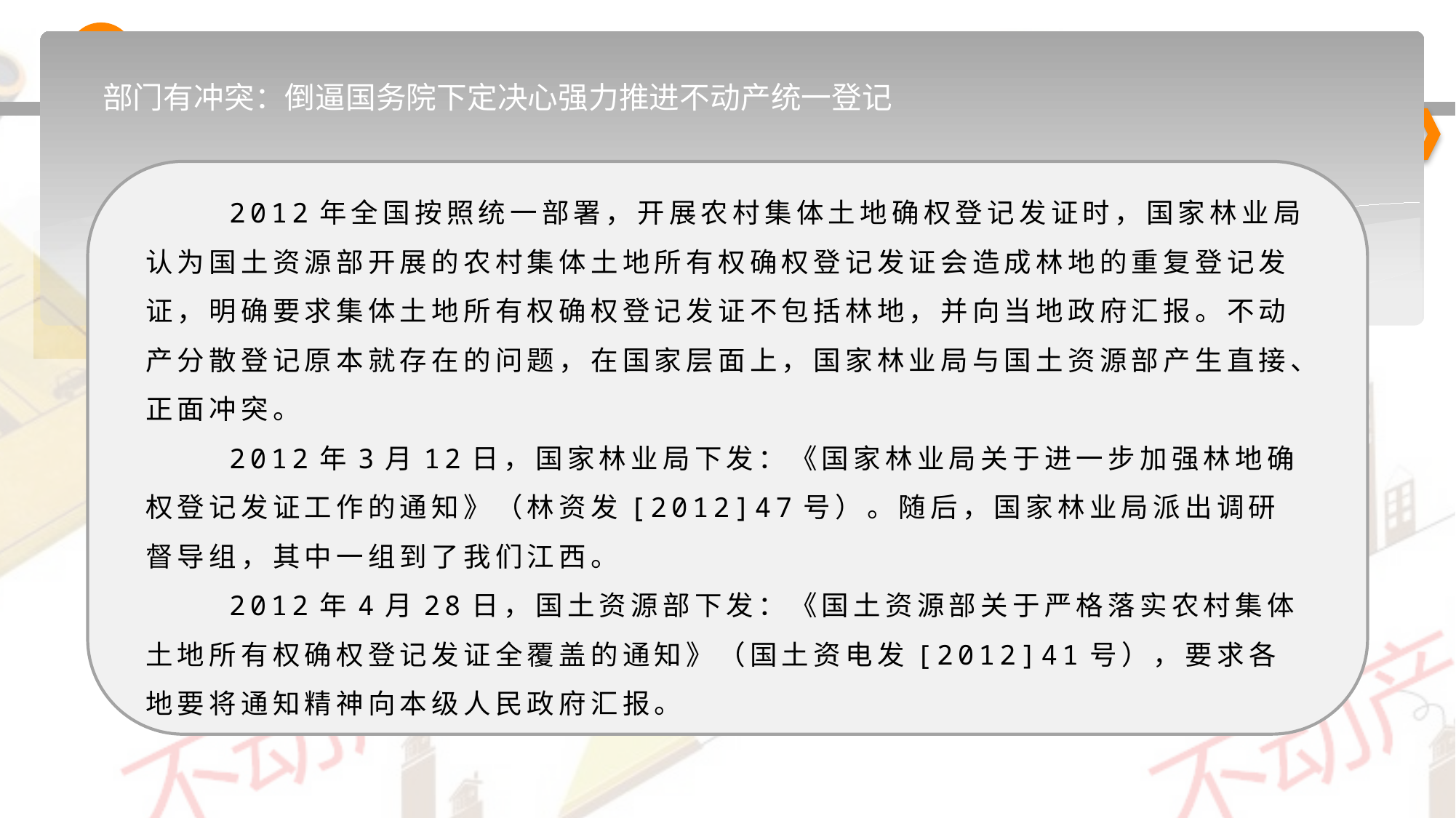

部门有冲突：倒逼国务院下定决心强力推进不动产统一登记

    2012年全国按照统一部署，开展农村集体土地确权登记发证时，国家林业局认为国土资源部开展的农村集体土地所有权确权登记发证会造成林地的重复登记发证，明确要求集体土地所有权确权登记发证不包括林地，并向当地政府汇报。不动产分散登记原本就存在的问题，在国家层面上，国家林业局与国土资源部产生直接、正面冲突。
    2012年3月12日，国家林业局下发：《国家林业局关于进一步加强林地确权登记发证工作的通知》（林资发[2012]47号）。随后，国家林业局派出调研督导组，其中一组到了我们江西。
    2012年4月28日，国土资源部下发：《国土资源部关于严格落实农村集体土地所有权确权登记发证全覆盖的通知》（国土资电发[2012]41号），要求各地要将通知精神向本级人民政府汇报。